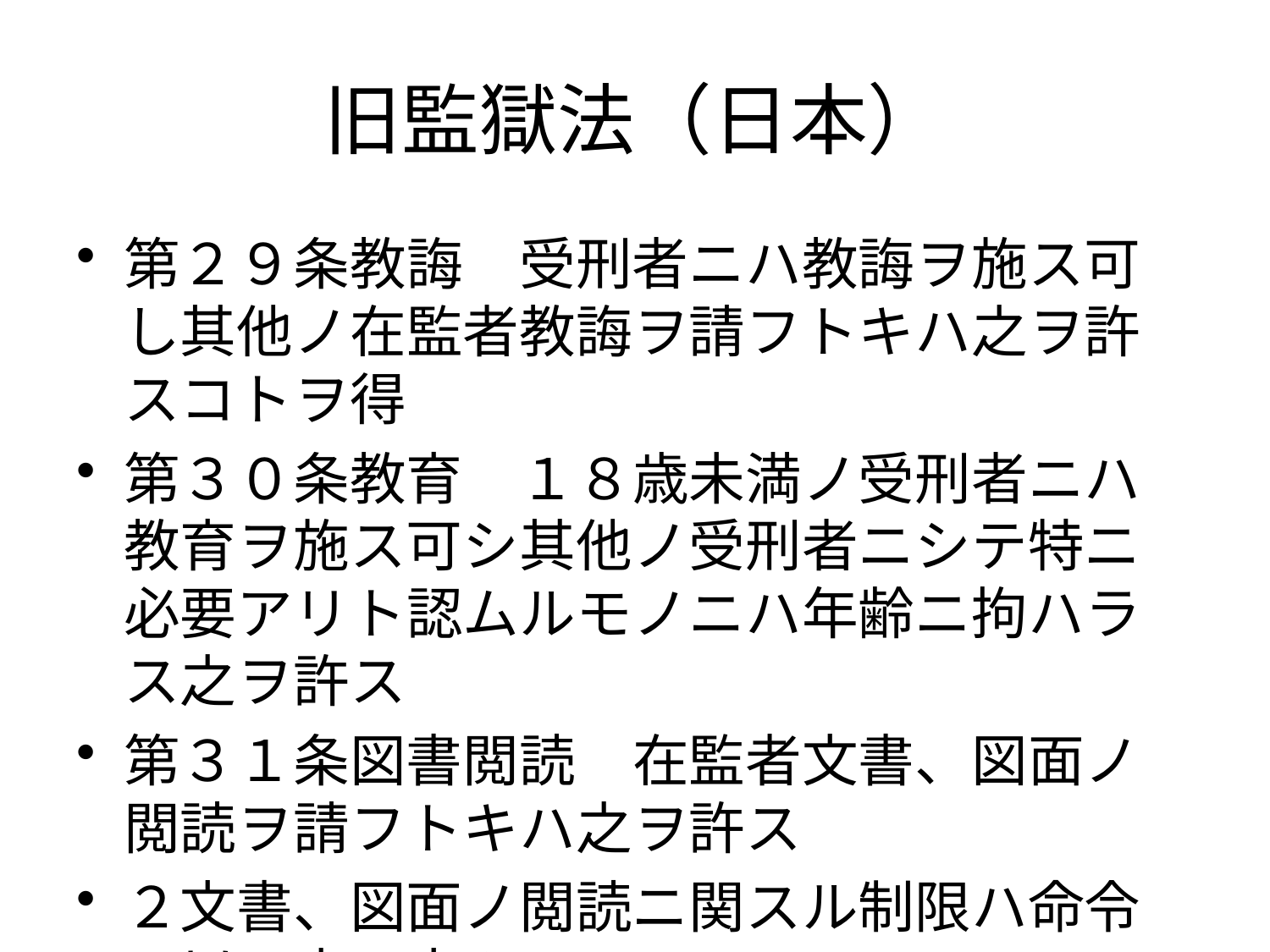

# 旧監獄法（日本）
第２９条教誨　受刑者ニハ教誨ヲ施ス可し其他ノ在監者教誨ヲ請フトキハ之ヲ許スコトヲ得
第３０条教育　１８歳未満ノ受刑者ニハ教育ヲ施ス可シ其他ノ受刑者ニシテ特ニ必要アリト認ムルモノニハ年齢ニ拘ハラス之ヲ許ス
第３１条図書閲読　在監者文書、図面ノ閲読ヲ請フトキハ之ヲ許ス
２文書、図面ノ閲読ニ関スル制限ハ命令ヲ以テ之ヲ定ム